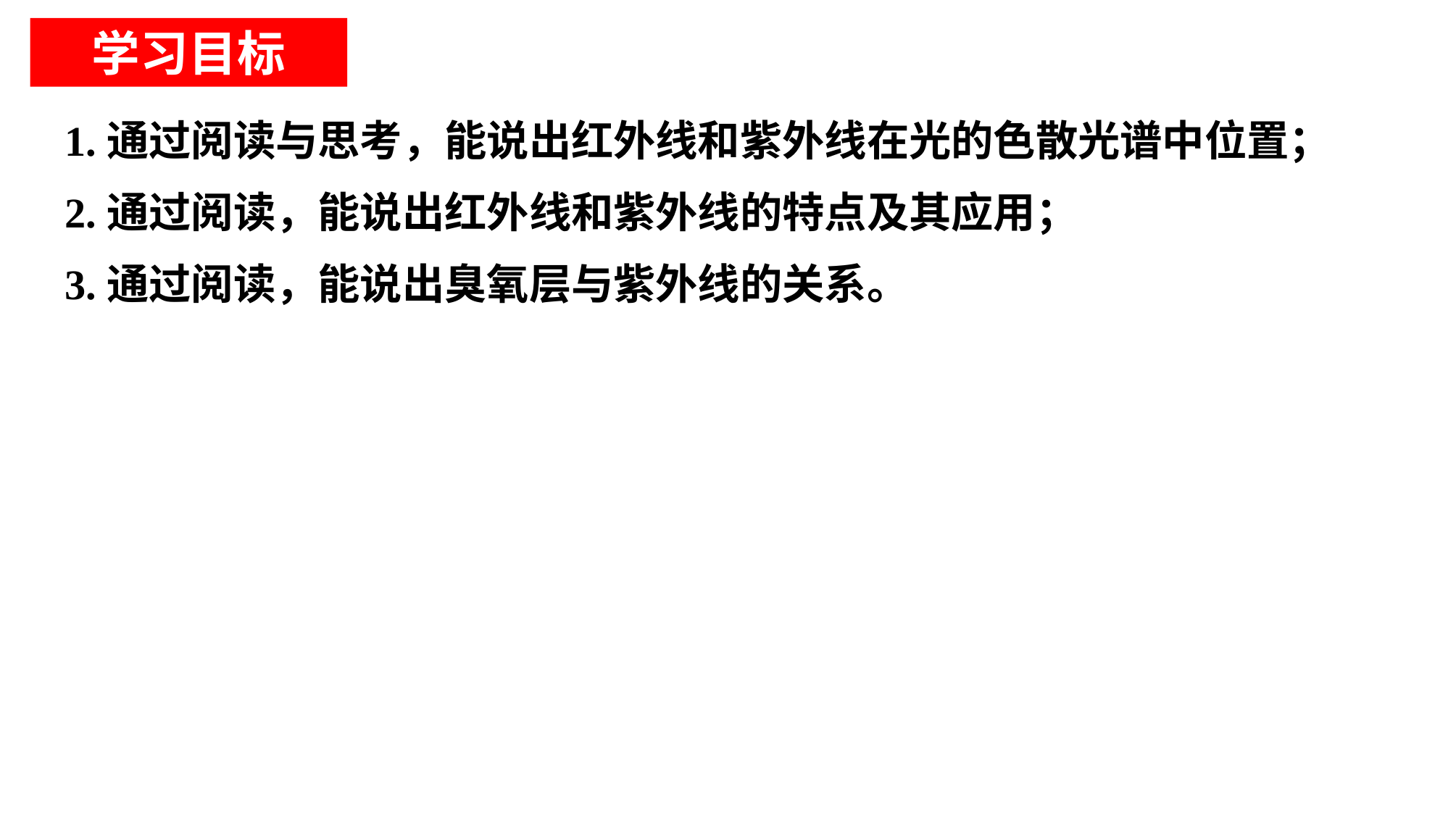

学习目标
1.通过阅读与思考，能说出红外线和紫外线在光的色散光谱中位置；
2.通过阅读，能说出红外线和紫外线的特点及其应用；
3.通过阅读，能说出臭氧层与紫外线的关系。